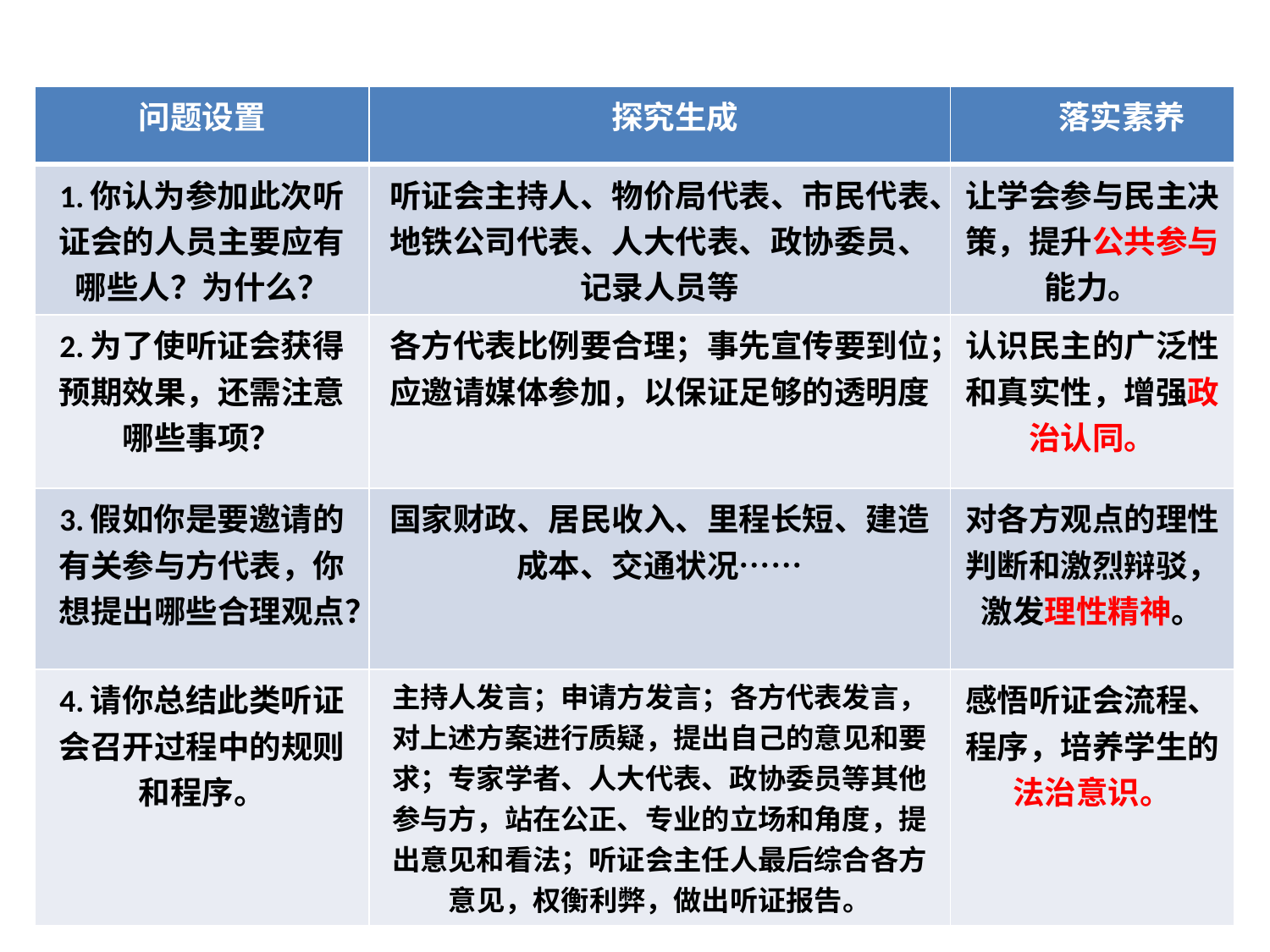

| 问题设置 | 探究生成 | 落实素养 |
| --- | --- | --- |
| 1.你认为参加此次听证会的人员主要应有哪些人？为什么？ | 听证会主持人、物价局代表、市民代表、地铁公司代表、人大代表、政协委员、记录人员等 | 让学会参与民主决策，提升公共参与能力。 |
| 2.为了使听证会获得预期效果，还需注意哪些事项？ | 各方代表比例要合理；事先宣传要到位；应邀请媒体参加，以保证足够的透明度 | 认识民主的广泛性和真实性，增强政治认同。 |
| 3.假如你是要邀请的有关参与方代表，你想提出哪些合理观点？ | 国家财政、居民收入、里程长短、建造成本、交通状况…… | 对各方观点的理性判断和激烈辩驳，激发理性精神。 |
| 4.请你总结此类听证会召开过程中的规则和程序。 | 主持人发言；申请方发言；各方代表发言，对上述方案进行质疑，提出自己的意见和要求；专家学者、人大代表、政协委员等其他参与方，站在公正、专业的立场和角度，提出意见和看法；听证会主任人最后综合各方意见，权衡利弊，做出听证报告。 | 感悟听证会流程、程序，培养学生的法治意识。 |